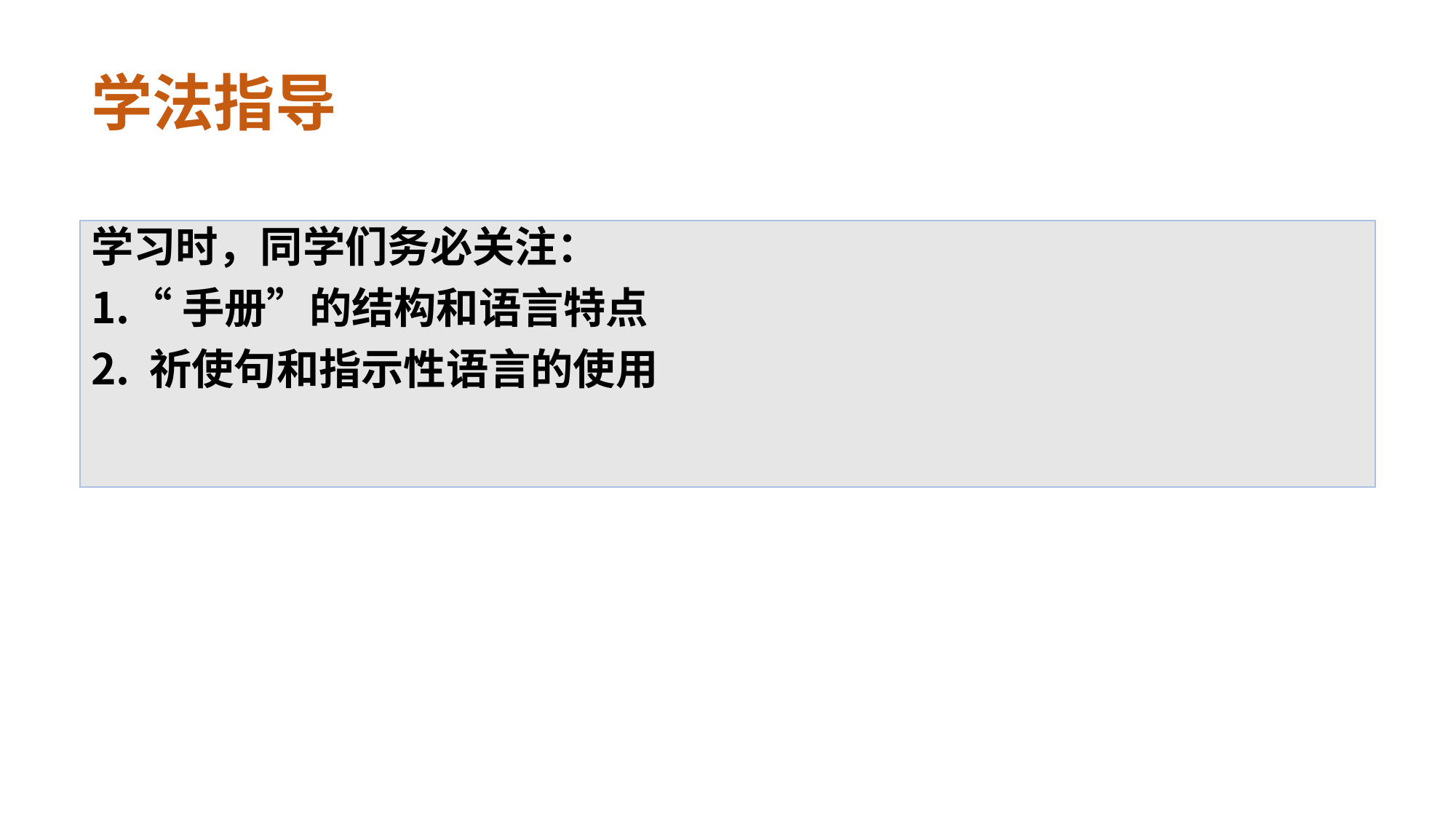

# 学法指导
学习时，同学们务必关注：
“手册”的结构和语言特点
 祈使句和指示性语言的使用